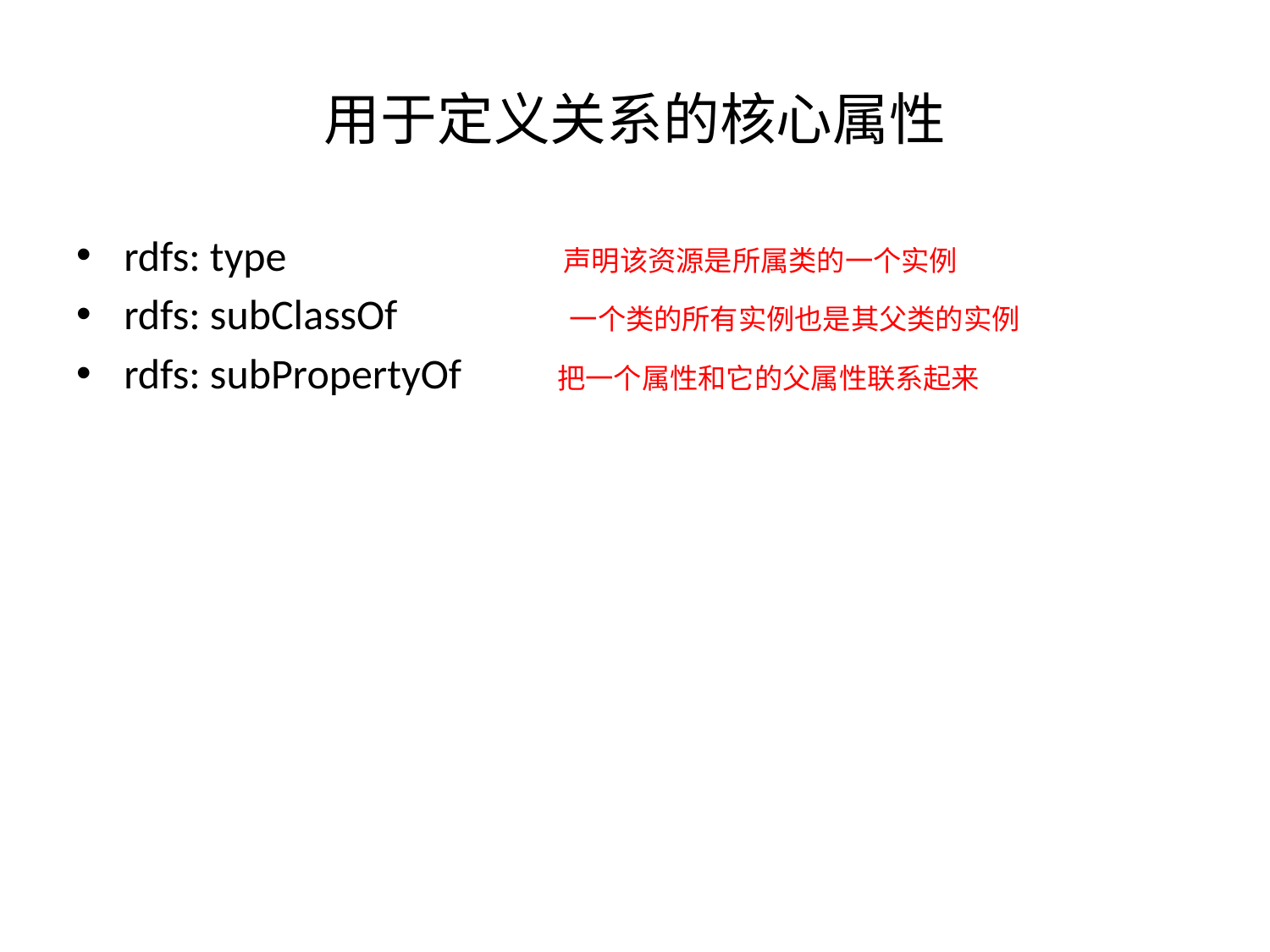

# 用于定义关系的核心属性
rdfs: type                            声明该资源是所属类的一个实例
rdfs: subClassOf                 一个类的所有实例也是其父类的实例
rdfs: subPropertyOf         把一个属性和它的父属性联系起来